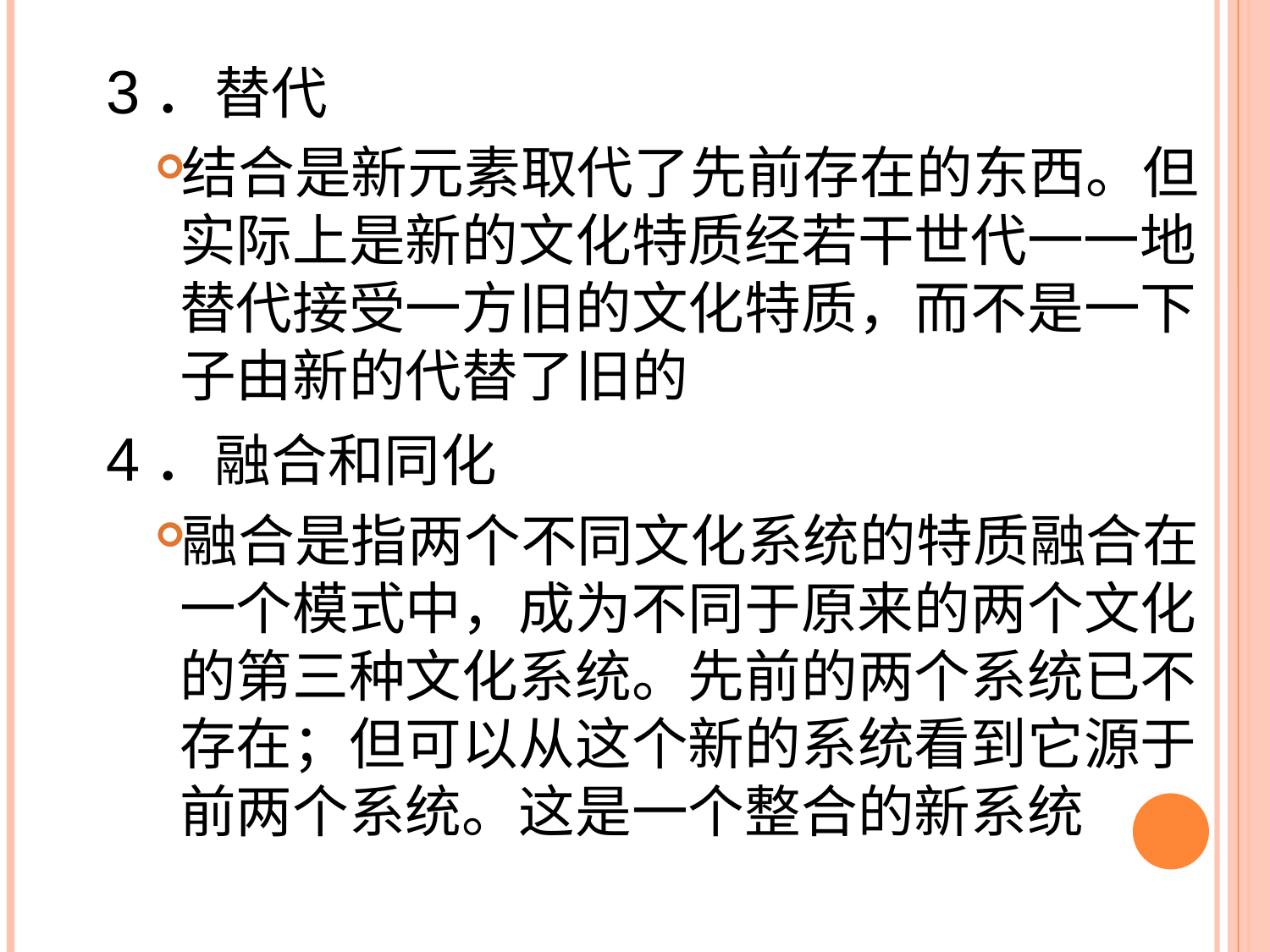

3．替代
结合是新元素取代了先前存在的东西。但实际上是新的文化特质经若干世代一一地替代接受一方旧的文化特质，而不是一下子由新的代替了旧的
4．融合和同化
融合是指两个不同文化系统的特质融合在一个模式中，成为不同于原来的两个文化的第三种文化系统。先前的两个系统已不存在；但可以从这个新的系统看到它源于前两个系统。这是一个整合的新系统